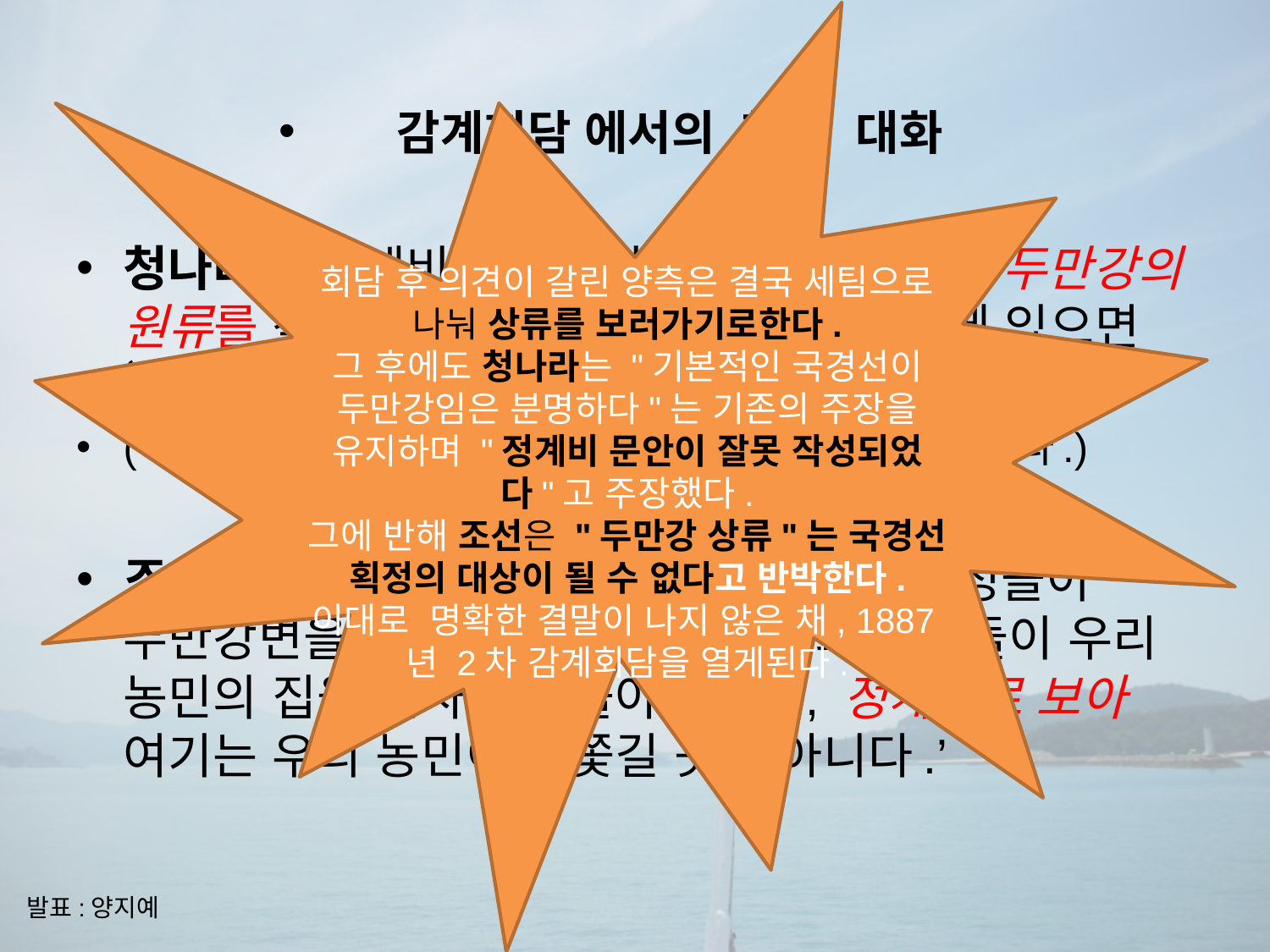

회담 후 의견이 갈린 양측은 결국 세팀으로 나눠 상류를 보러가기로한다.
그 후에도 청나라는 "기본적인 국경선이 두만강임은 분명하다"는 기존의 주장을 유지하며 "정계비 문안이 잘못 작성되었다"고 주장했다.
그에 반해 조선은 "두만강 상류"는 국경선 획정의 대상이 될 수 없다고 반박한다.
이대로  명확한 결말이 나지 않은 채, 1887년 2차 감계회담을 열게된다.

 감계회담 에서의  핵심  대화

청나라: ‘정계비를 자세히 조사하려면 먼저 두만강의 원류를 찾아보고, 그 비가 두문강의 서쪽에 있으면 ‘서위압록 동위토문'의 증거가 될 것이다.
(* 조청 양국의 경계를 ‘서위압록 동위토문’이라고 한다.)

조선: ‘우리나라 북도에 흉년이 들어서 백성들이 두만강변을 개간하였는데, 청나라의 파병들이 우리 농민의 집을 불사르고 몰아내는데, 정계비로 보아 여기는 우리 농민이 내쫓길 곳이 아니다.’

발표:양지예